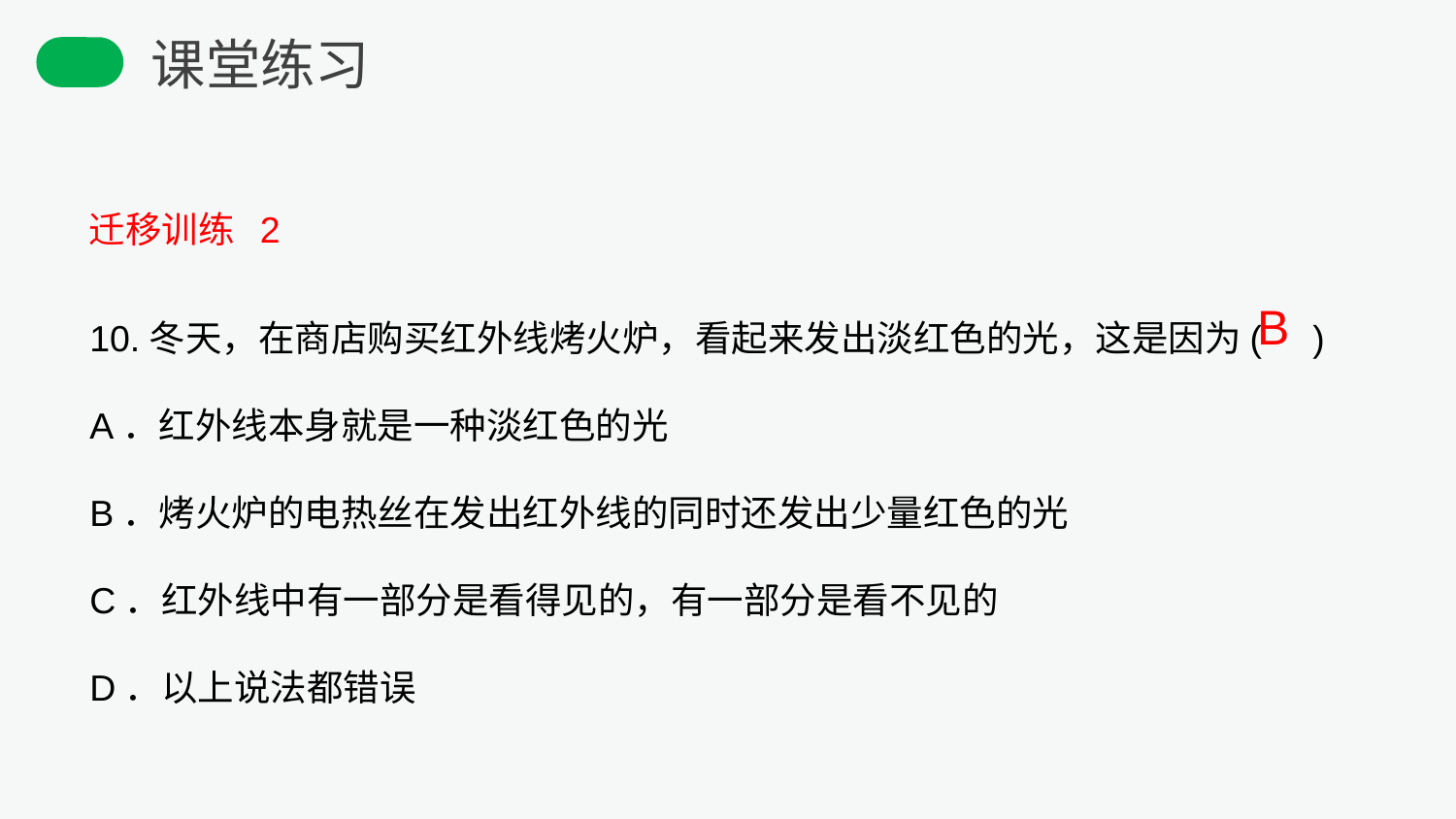

课堂练习
迁移训练  2
10.冬天，在商店购买红外线烤火炉，看起来发出淡红色的光，这是因为(     )
A．红外线本身就是一种淡红色的光
B．烤火炉的电热丝在发出红外线的同时还发出少量红色的光
C．红外线中有一部分是看得见的，有一部分是看不见的
D．以上说法都错误
B